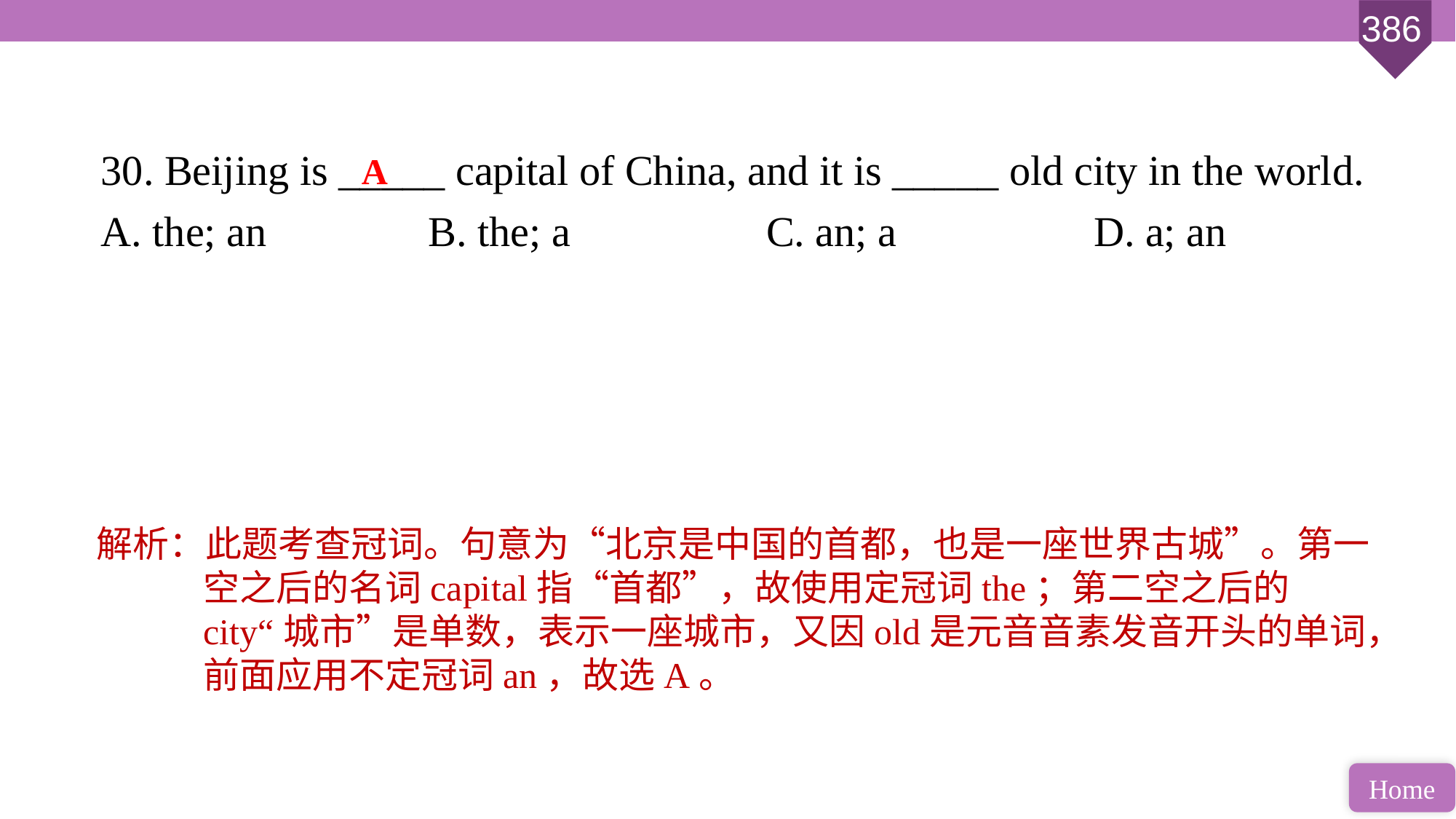

30. Beijing is _____ capital of China, and it is _____ old city in the world.
A. the; an 		B. the; a		 C. an; a		 D. a; an
A
解析：此题考查冠词。句意为“北京是中国的首都，也是一座世界古城”。第一空之后的名词capital指“首都”，故使用定冠词the；第二空之后的city“城市”是单数，表示一座城市，又因old是元音音素发音开头的单词，前面应用不定冠词an，故选A。